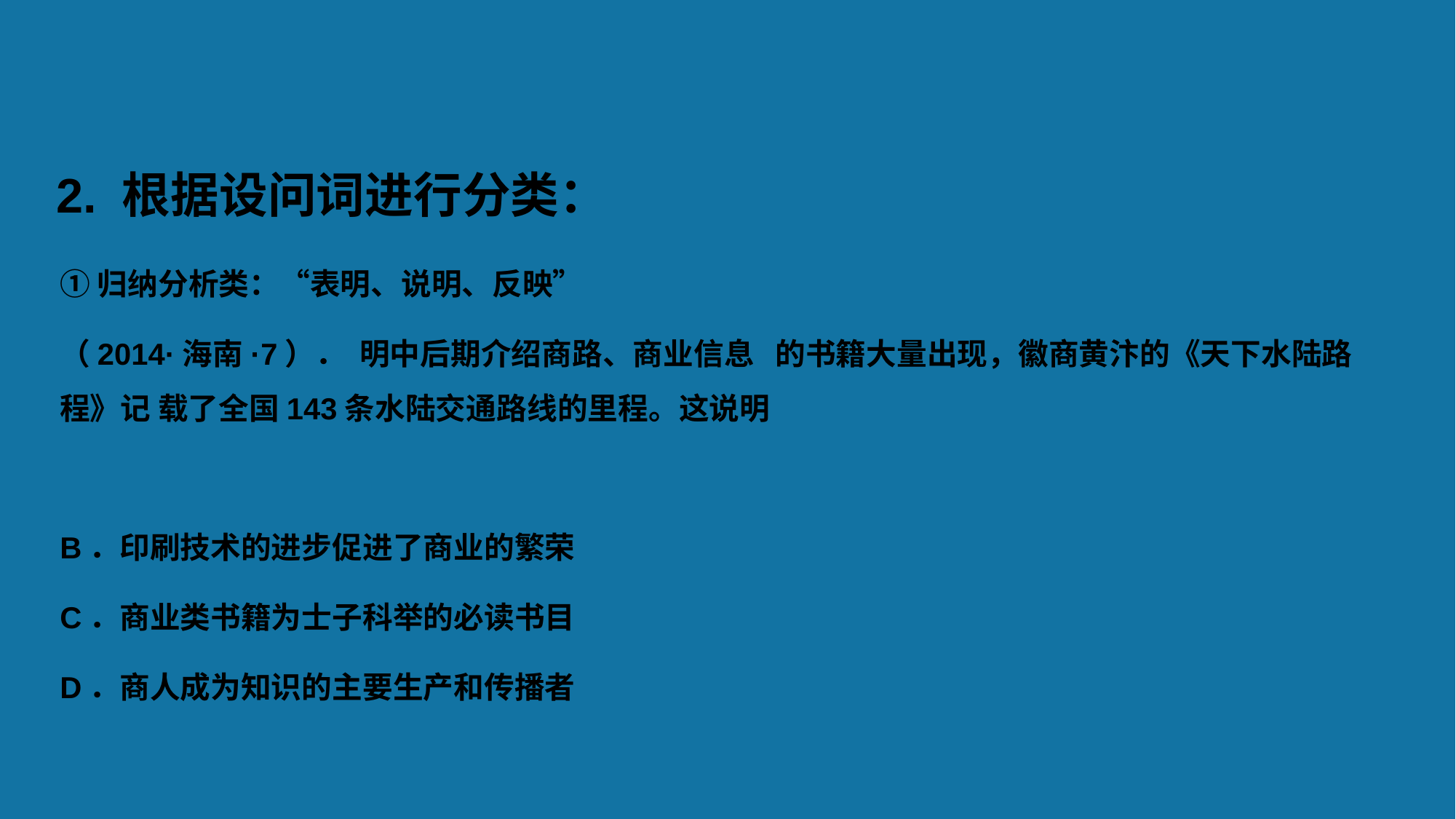

四、注重方法培养，提升解题能力
2. 根据设问词进行分类：
①归纳分析类：“表明、说明、反映”
（2014·海南·7）．  明中后期介绍商路、商业信息   的书籍大量出现，徽商黄汴的《天下水陆路程》记 载了全国143条水陆交通路线的里程。这说明
A．社会经济发展促成知识结构的更新
B．印刷技术的进步促进了商业的繁荣
C．商业类书籍为士子科举的必读书目
D．商人成为知识的主要生产和传播者